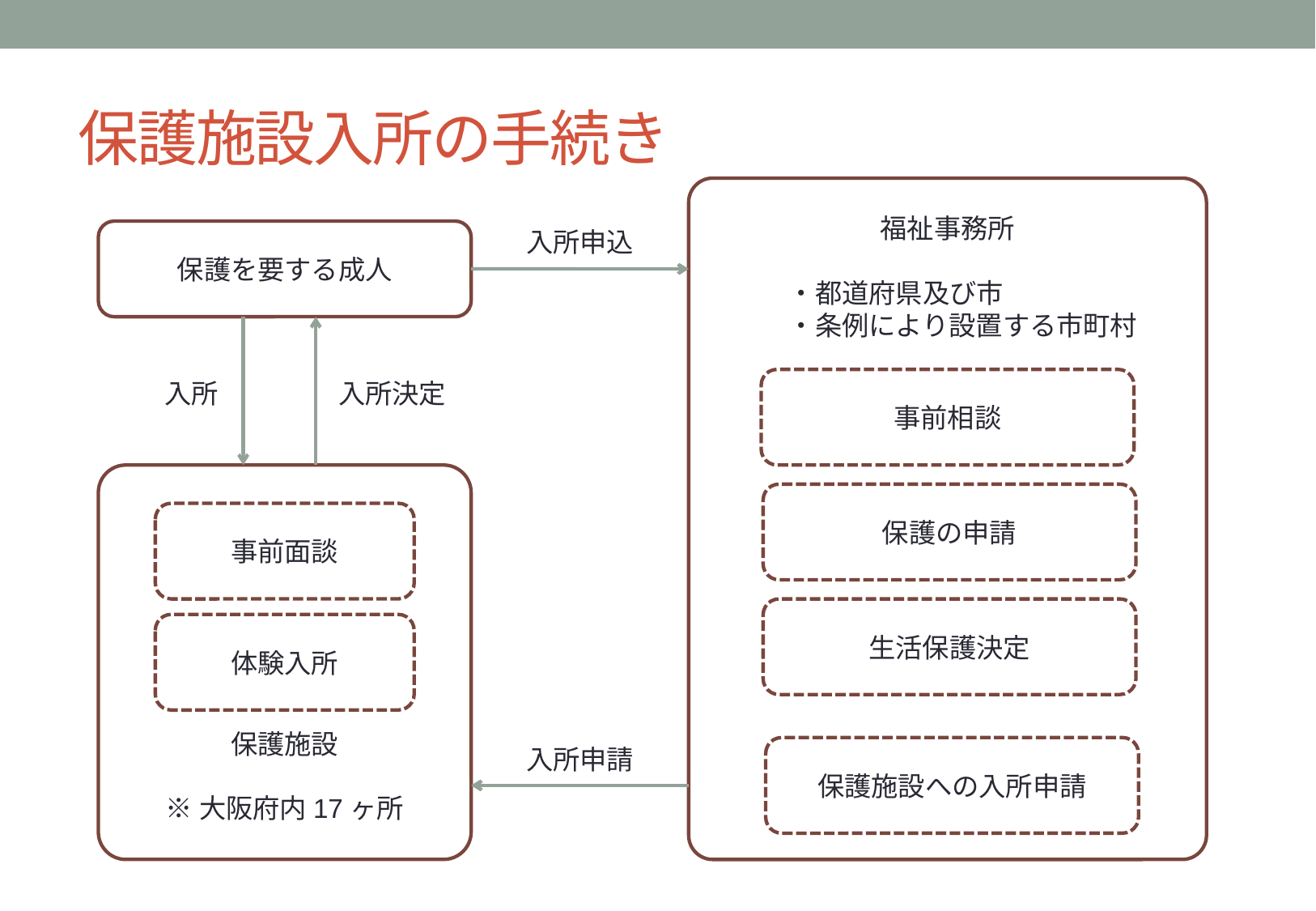

# 保護施設入所の手続き

福祉事務所

　　　・都道府県及び市
　　　・条例により設置する市町村

入所申込
保護を要する成人
入所決定
入所
事前相談

保護施設

※大阪府内17ヶ所

保護の申請
事前面談
生活保護決定
体験入所
入所申請
保護施設への入所申請